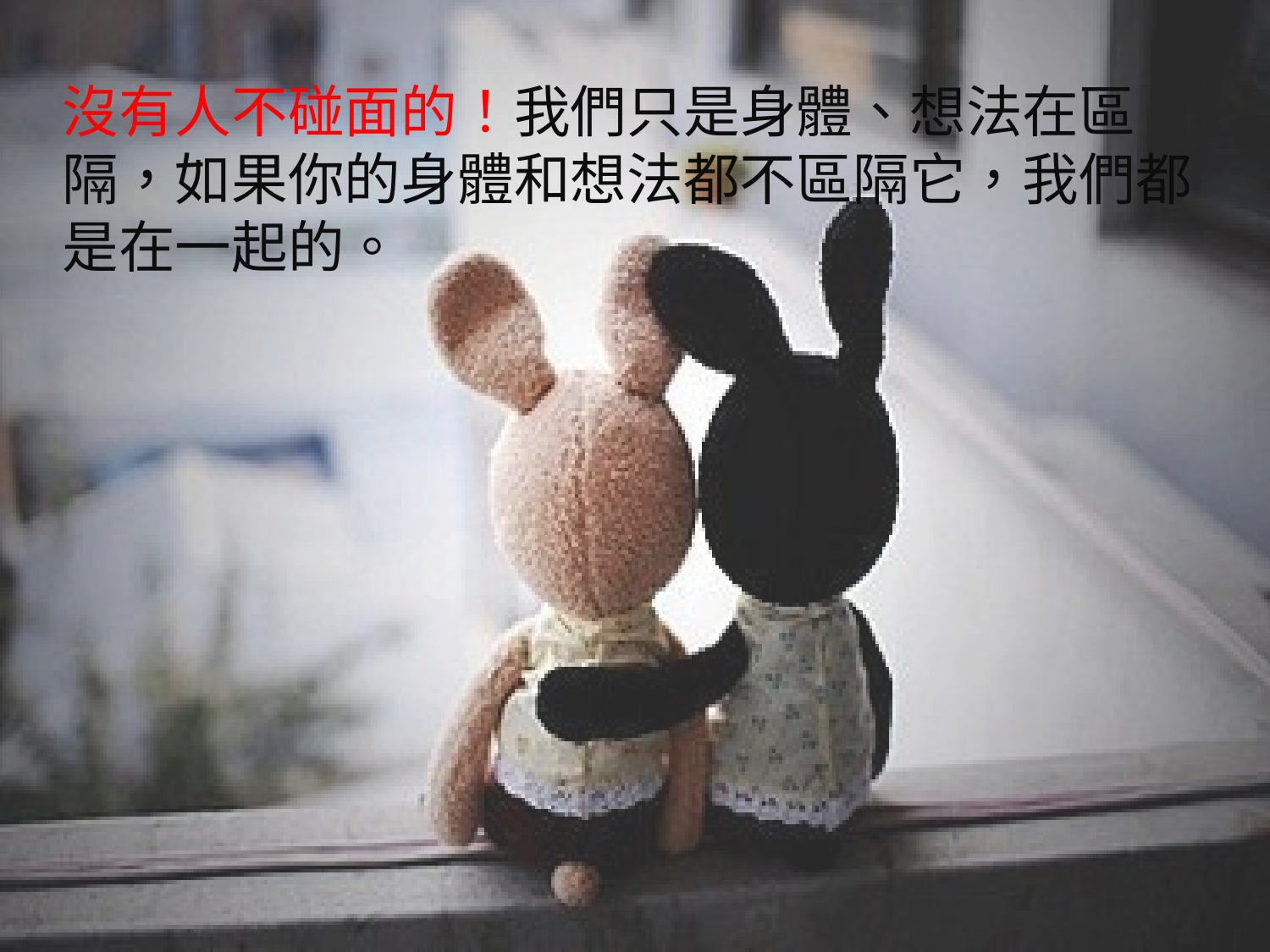

沒有人不碰面的！我們只是身體、想法在區隔，如果你的身體和想法都不區隔它，我們都是在一起的。